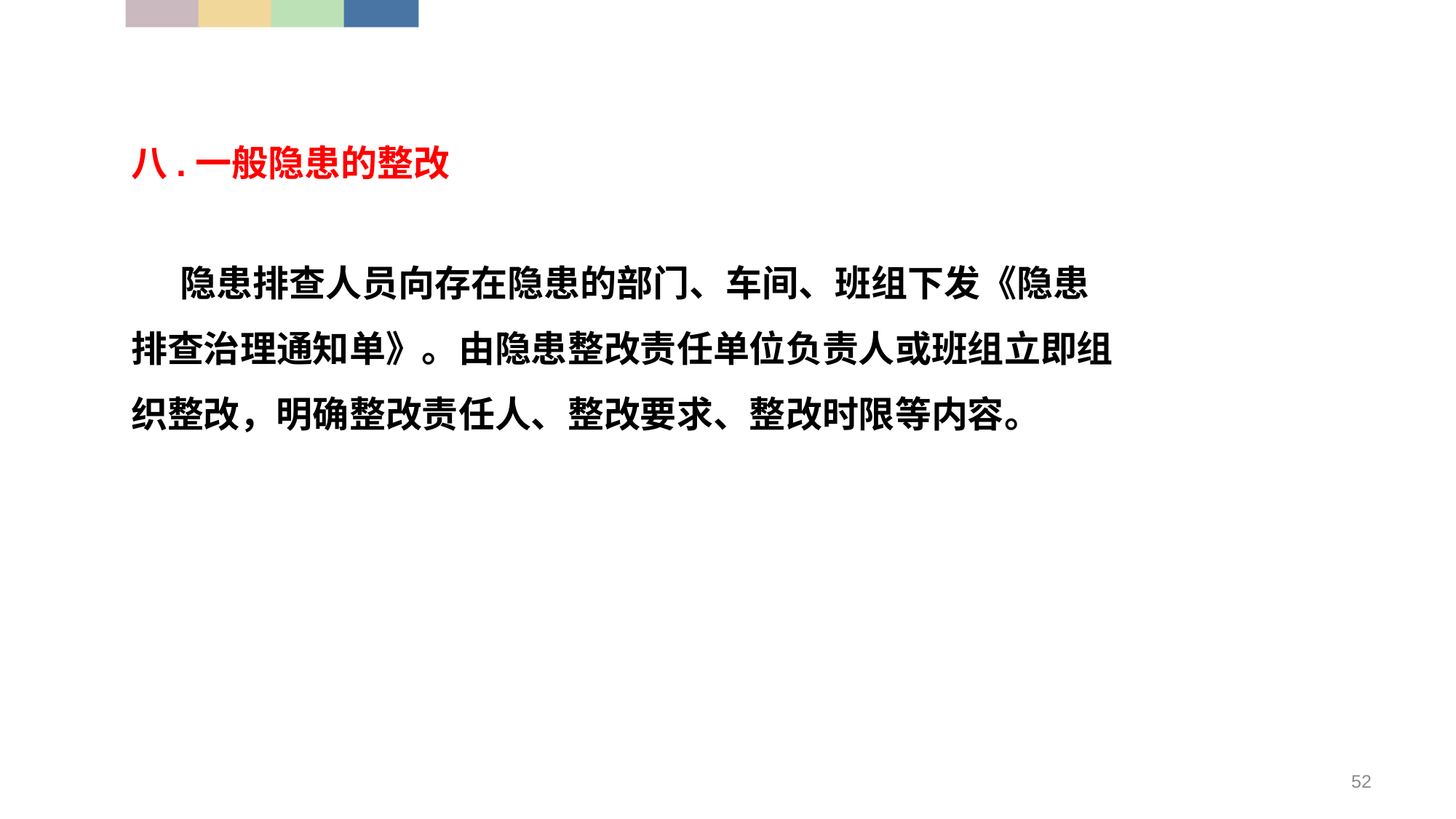

八.一般隐患的整改

      隐患排查人员向存在隐患的部门、车间、班组下发《隐患排查治理通知单》。由隐患整改责任单位负责人或班组立即组织整改，明确整改责任人、整改要求、整改时限等内容。

52